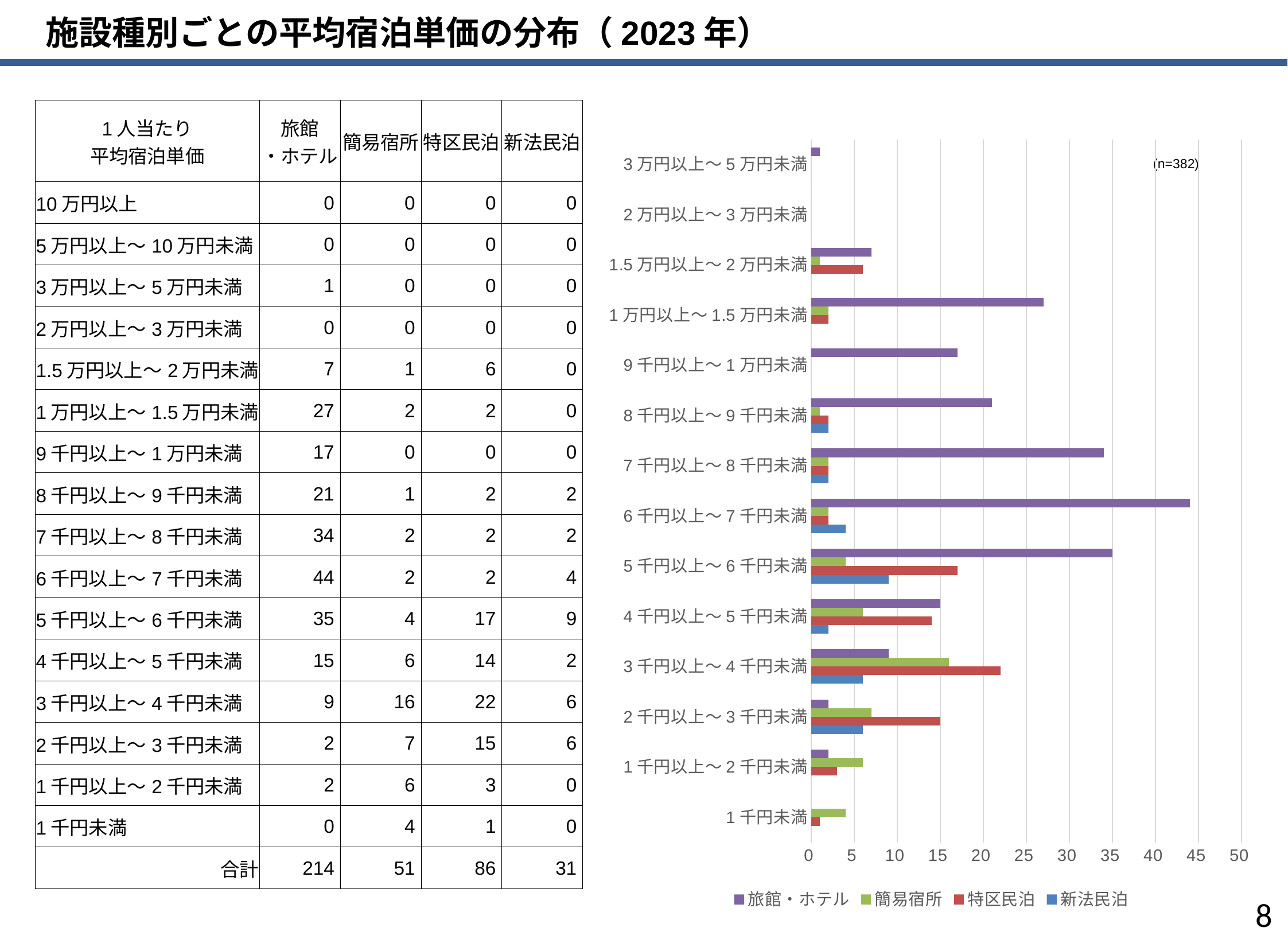

施設種別ごとの平均宿泊単価の分布（2023年）

| 1人当たり 平均宿泊単価 | 旅館 ・ホテル | 簡易宿所 | 特区民泊 | 新法民泊 |
| --- | --- | --- | --- | --- |
| 10万円以上 | 0 | 0 | 0 | 0 |
| 5万円以上～10万円未満 | 0 | 0 | 0 | 0 |
| 3万円以上～5万円未満 | 1 | 0 | 0 | 0 |
| 2万円以上～3万円未満 | 0 | 0 | 0 | 0 |
| 1.5万円以上～2万円未満 | 7 | 1 | 6 | 0 |
| 1万円以上～1.5万円未満 | 27 | 2 | 2 | 0 |
| 9千円以上～1万円未満 | 17 | 0 | 0 | 0 |
| 8千円以上～9千円未満 | 21 | 1 | 2 | 2 |
| 7千円以上～8千円未満 | 34 | 2 | 2 | 2 |
| 6千円以上～7千円未満 | 44 | 2 | 2 | 4 |
| 5千円以上～6千円未満 | 35 | 4 | 17 | 9 |
| 4千円以上～5千円未満 | 15 | 6 | 14 | 2 |
| 3千円以上～4千円未満 | 9 | 16 | 22 | 6 |
| 2千円以上～3千円未満 | 2 | 7 | 15 | 6 |
| 1千円以上～2千円未満 | 2 | 6 | 3 | 0 |
| 1千円未満 | 0 | 4 | 1 | 0 |
| 合計 | 214 | 51 | 86 | 31 |

### Chart

| Category | 新法民泊 | 特区民泊 | 簡易宿所 | 旅館・ホテル |
|---|---|---|---|---|
| 1千円未満 | 0.0 | 1.0 | 4.0 | 0.0 |
| 1千円以上～2千円未満 | 0.0 | 3.0 | 6.0 | 2.0 |
| 2千円以上～3千円未満 | 6.0 | 15.0 | 7.0 | 2.0 |
| 3千円以上～4千円未満 | 6.0 | 22.0 | 16.0 | 9.0 |
| 4千円以上～5千円未満 | 2.0 | 14.0 | 6.0 | 15.0 |
| 5千円以上～6千円未満 | 9.0 | 17.0 | 4.0 | 35.0 |
| 6千円以上～7千円未満 | 4.0 | 2.0 | 2.0 | 44.0 |
| 7千円以上～8千円未満 | 2.0 | 2.0 | 2.0 | 34.0 |
| 8千円以上～9千円未満 | 2.0 | 2.0 | 1.0 | 21.0 |
| 9千円以上～1万円未満 | 0.0 | 0.0 | 0.0 | 17.0 |
| 1万円以上～1.5万円未満 | 0.0 | 2.0 | 2.0 | 27.0 |
| 1.5万円以上～2万円未満 | 0.0 | 6.0 | 1.0 | 7.0 |
| 2万円以上～3万円未満 | 0.0 | 0.0 | 0.0 | 0.0 |
| 3万円以上～5万円未満 | 0.0 | 0.0 | 0.0 | 1.0 |
(n=382)
8